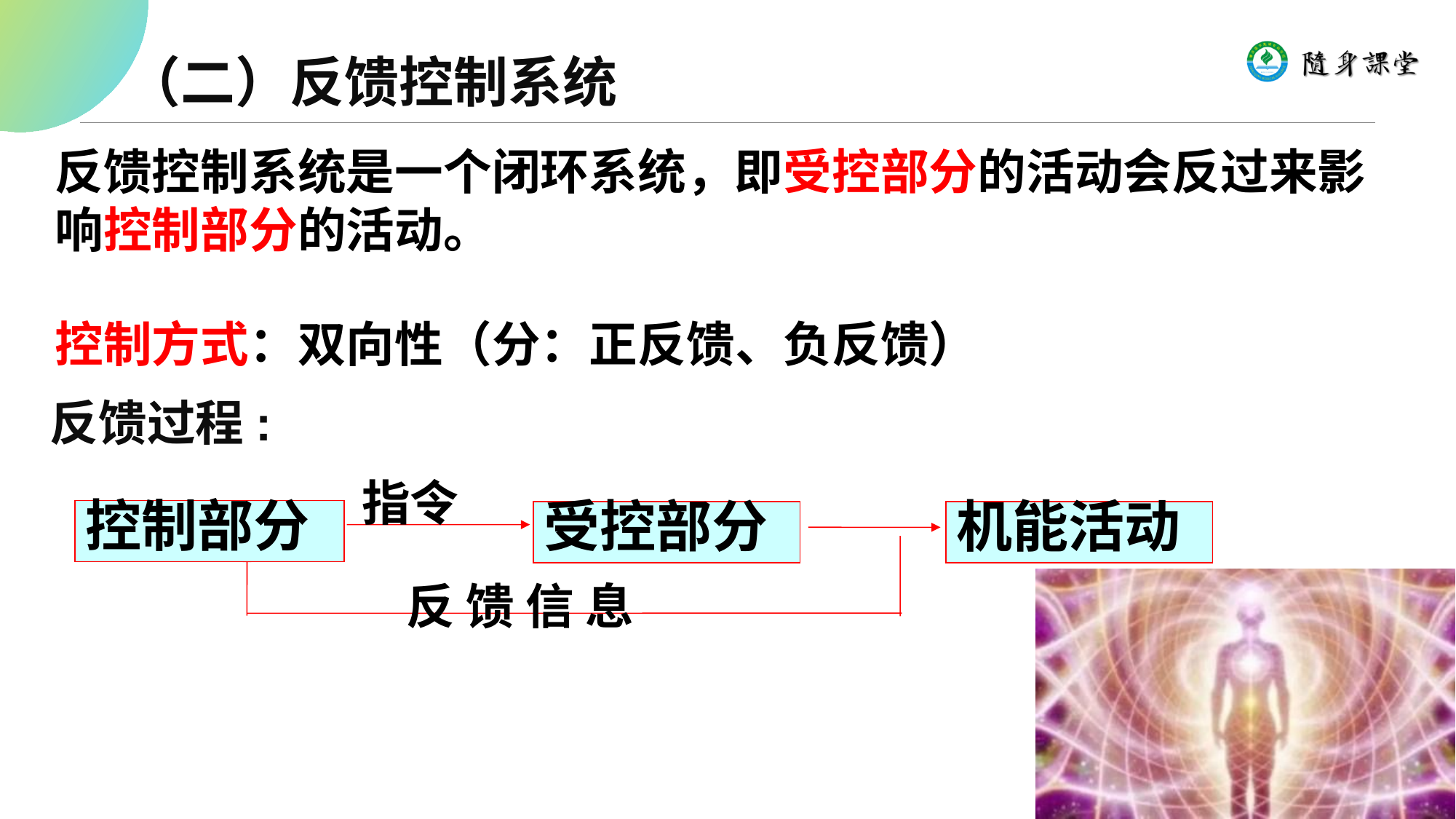

（二）反馈控制系统

反馈控制系统是一个闭环系统，即受控部分的活动会反过来影响控制部分的活动。
控制方式：双向性（分：正反馈、负反馈）
反馈过程:
指令
受控部分
机能活动

 反 馈 信 息

控制部分